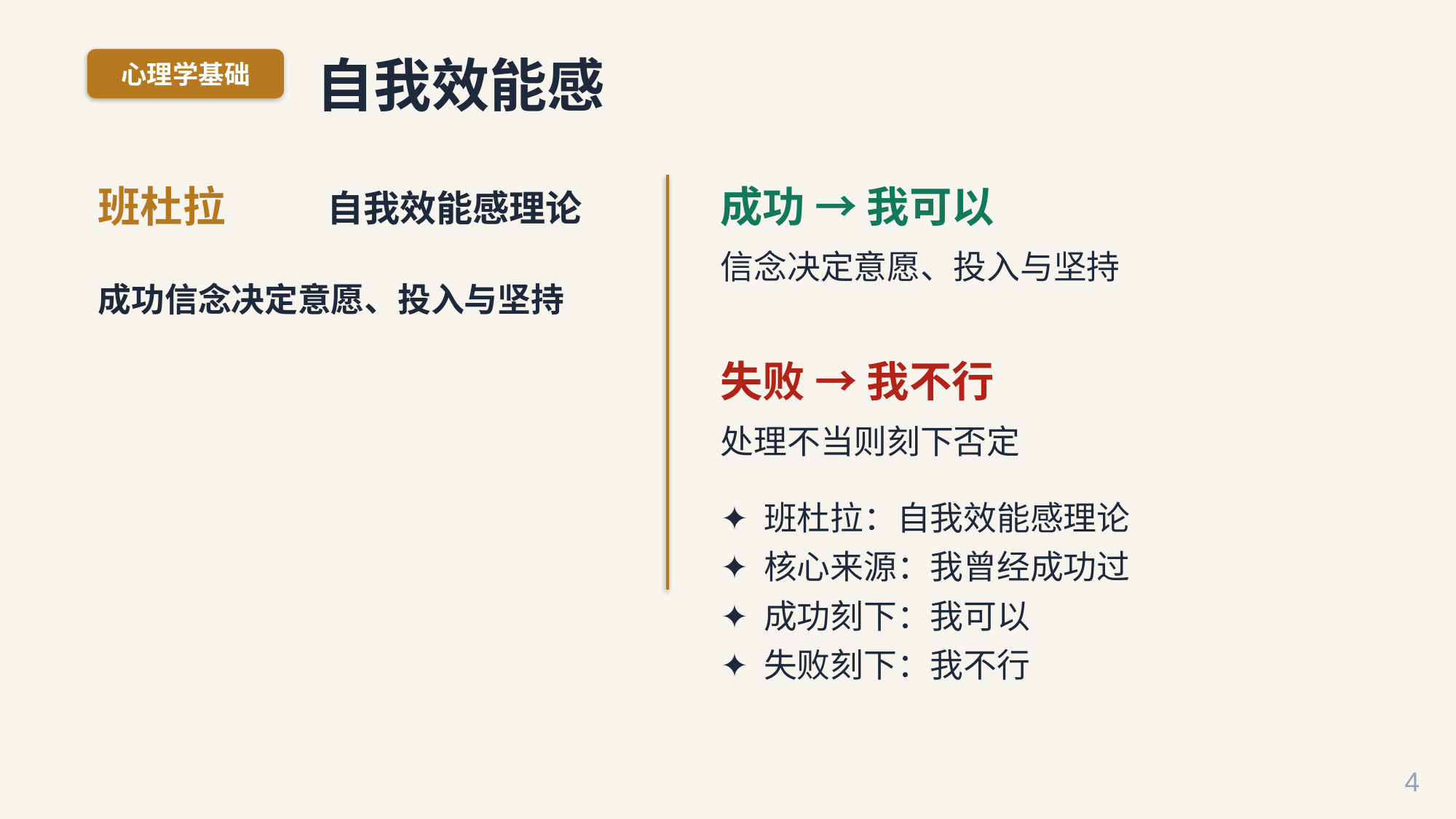

自我效能感
心理学基础
班杜拉

成功 → 我可以
自我效能感理论
信念决定意愿、投入与坚持
成功信念决定意愿、投入与坚持
失败 → 我不行
处理不当则刻下否定
✦ 班杜拉：自我效能感理论
✦ 核心来源：我曾经成功过
✦ 成功刻下：我可以
✦ 失败刻下：我不行
4